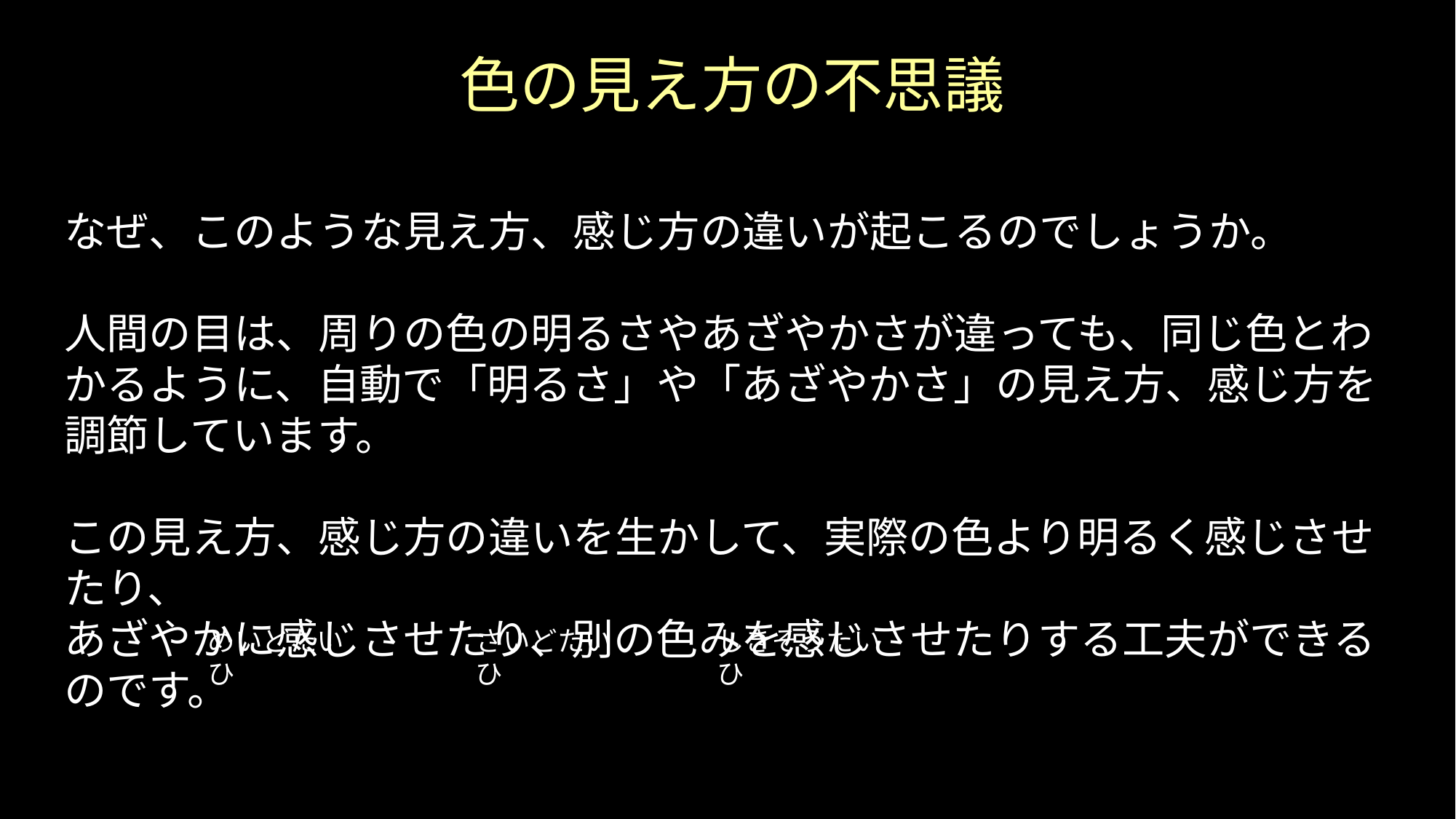

色の見え方の不思議
なぜ、このような見え方、感じ方の違いが起こるのでしょうか。

人間の目は、周りの色の明るさやあざやかさが違っても、同じ色とわかるように、自動で「明るさ」や「あざやかさ」の見え方、感じ方を調節しています。

この見え方、感じ方の違いを生かして、実際の色より明るく感じさせたり、
あざやかに感じさせたり、別の色みを感じさせたりする工夫ができるのです。

これを「明度対比」や「彩度対比」、「色相対比」といいます。
めいどたいひ
さいどたいひ
しきそうたいひ